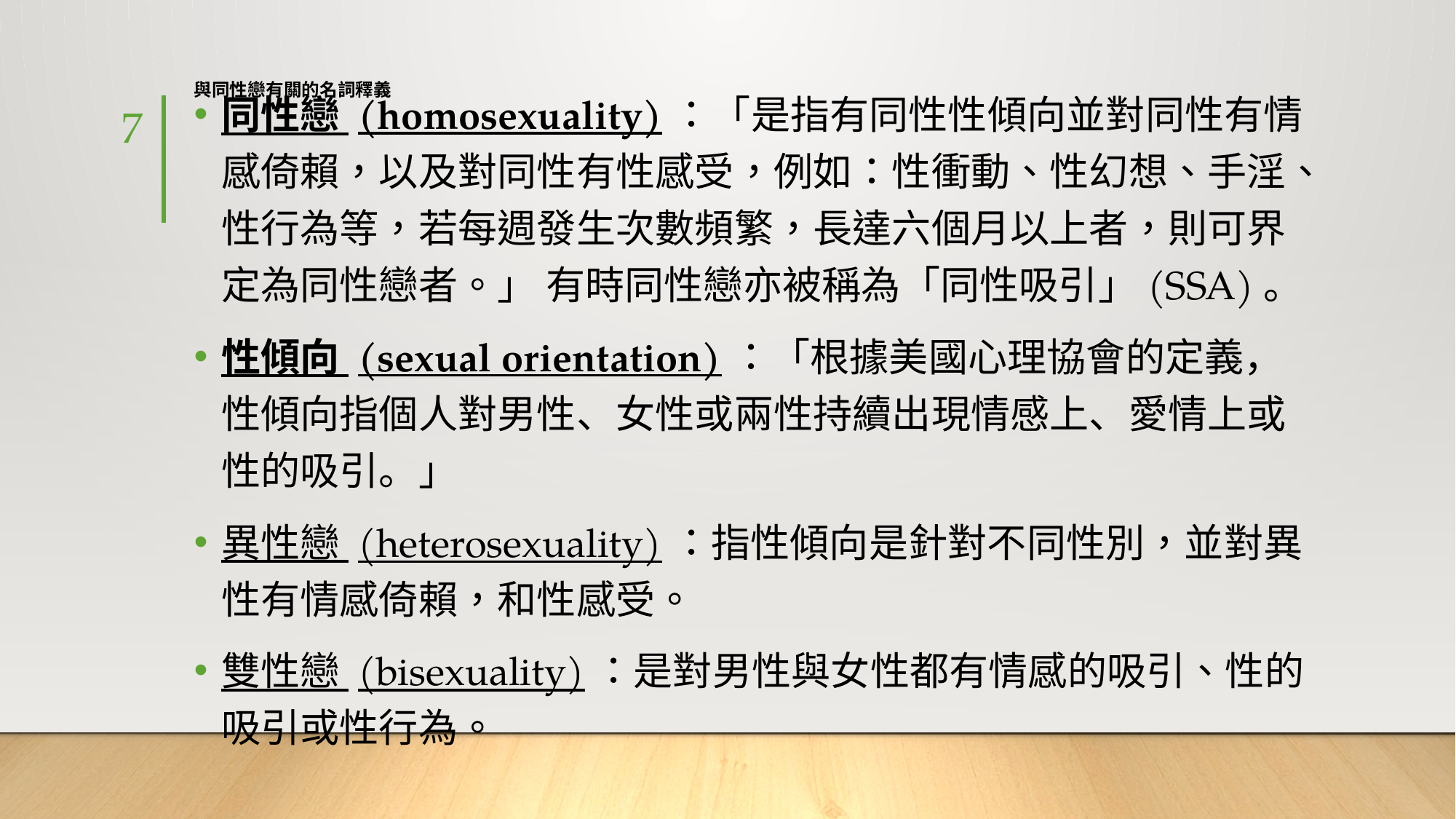

# 與同性戀有關的名詞釋義
同性戀 (homosexuality)：「是指有同性性傾向並對同性有情感倚賴，以及對同性有性感受，例如：性衝動、性幻想、手淫、性行為等，若每週發生次數頻繁，長達六個月以上者，則可界定為同性戀者。」 有時同性戀亦被稱為「同性吸引」(SSA)。
性傾向 (sexual orientation)：「根據美國心理協會的定義，性傾向指個人對男性、女性或兩性持續出現情感上、愛情上或性的吸引。」
異性戀 (heterosexuality)：指性傾向是針對不同性別，並對異性有情感倚賴，和性感受。
雙性戀 (bisexuality)：是對男性與女性都有情感的吸引、性的吸引或性行為。
7